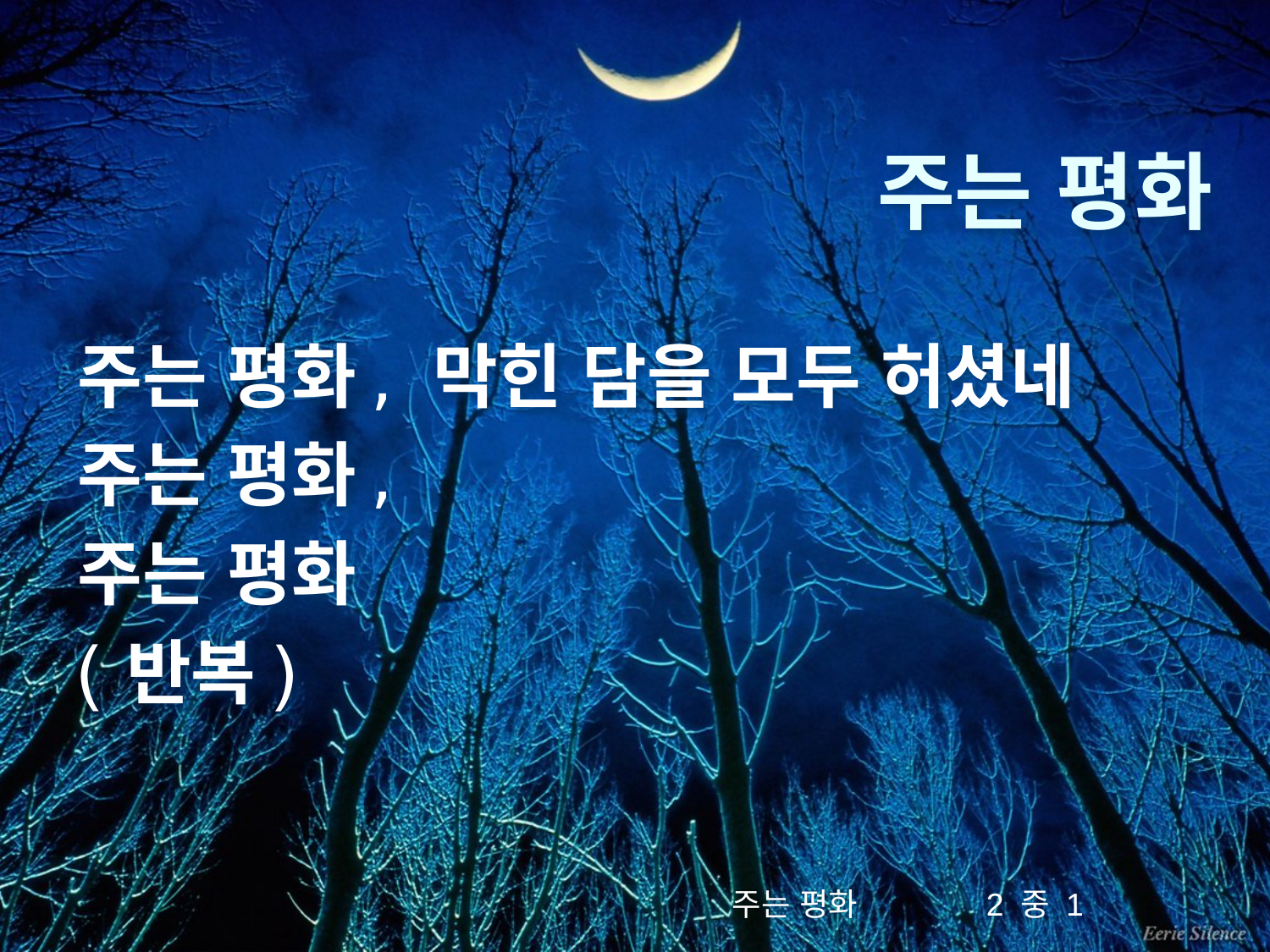

# 주는 평화
주는 평화, 막힌 담을 모두 허셨네
주는 평화,
주는 평화
(반복)
주는 평화		2 중 1